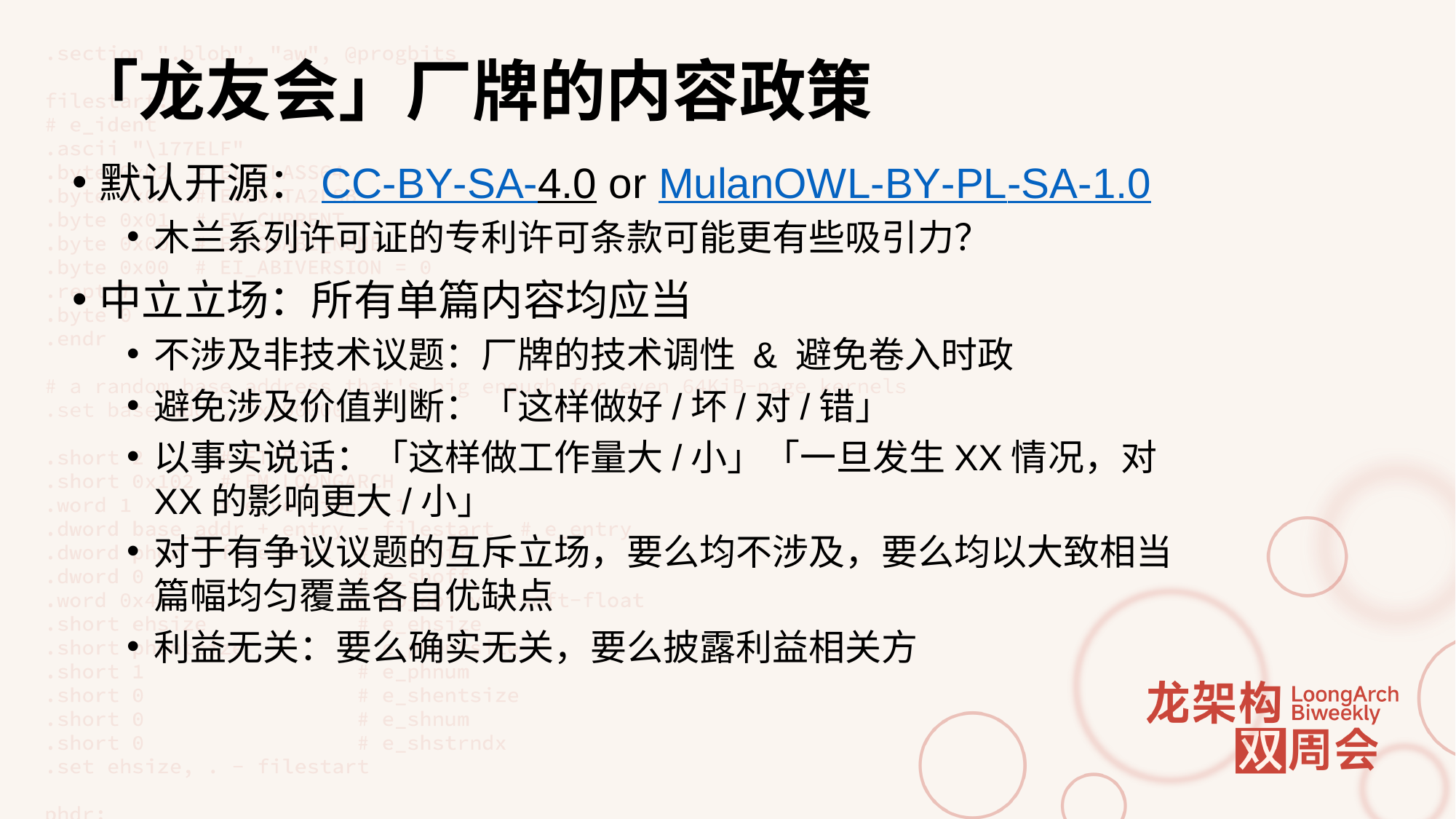

# 「龙友会」厂牌的内容政策
默认开源：CC-BY-SA-4.0 or MulanOWL-BY-PL-SA-1.0
木兰系列许可证的专利许可条款可能更有些吸引力？
中立立场：所有单篇内容均应当
不涉及非技术议题：厂牌的技术调性 & 避免卷入时政
避免涉及价值判断：「这样做好/坏/对/错」
以事实说话：「这样做工作量大/小」「一旦发生XX情况，对XX的影响更大/小」
对于有争议议题的互斥立场，要么均不涉及，要么均以大致相当篇幅均匀覆盖各自优缺点
利益无关：要么确实无关，要么披露利益相关方